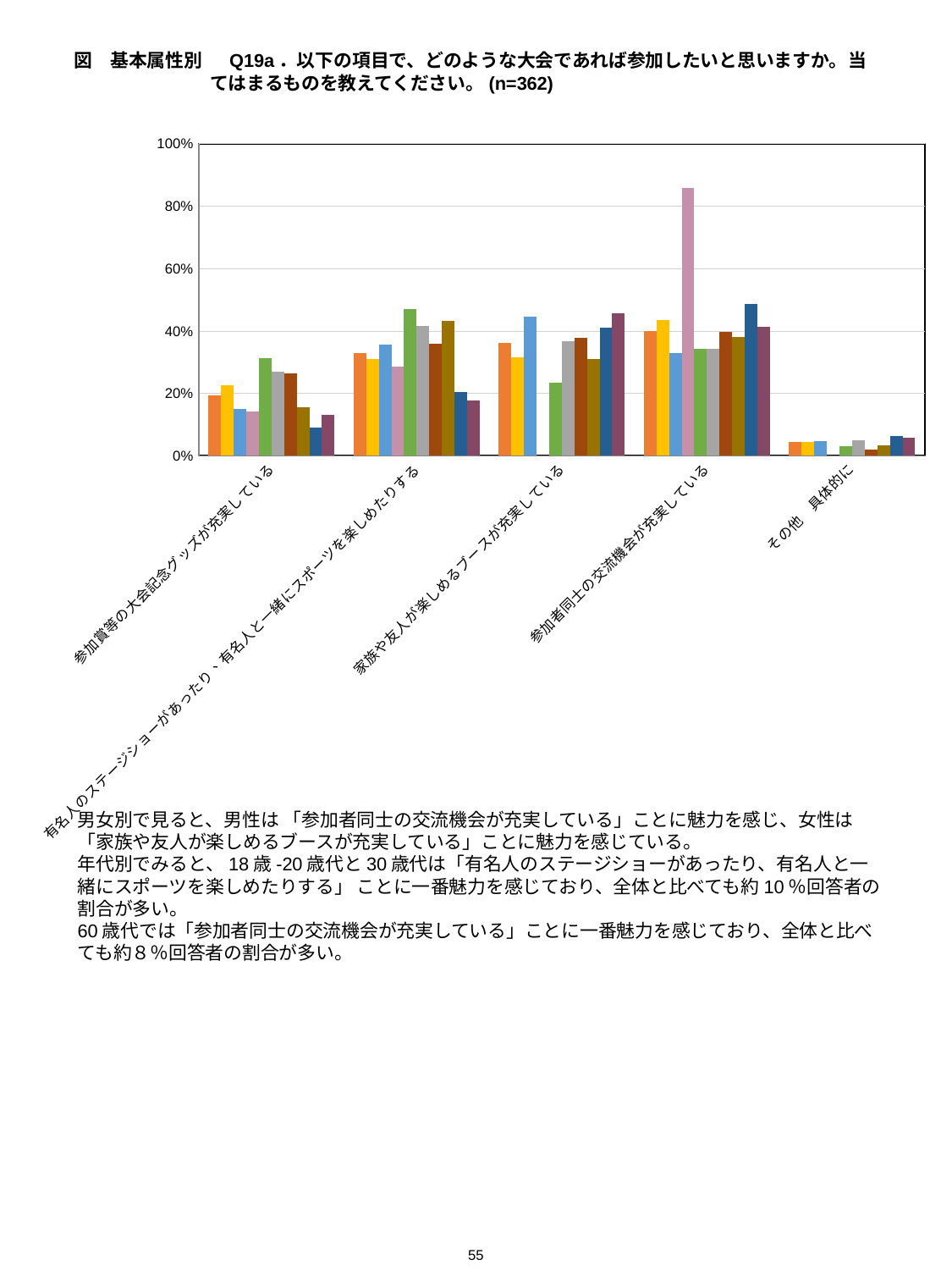

図　基本属性別　 Q19a．以下の項目で、どのような大会であれば参加したいと思いますか。当てはまるものを教えてください。(n=362)

### Chart

| Category | 全体(n=362) | 男性(n=209) | 女性(n=146) | 回答しない(n=7) | 18歳 - 20代(n=64) | 30代(n=41) | 40代(n=53) | 50代(n=58) | 60代(n=78) | 70代以上(n=68) |
|---|---|---|---|---|---|---|---|---|---|---|
| 参加賞等の大会記念グッズが充実している | 19.337016574585633 | 22.48803827751196 | 15.068493150684931 | 14.285714285714285 | 31.25 | 26.82926829268293 | 26.41509433962264 | 15.517241379310345 | 8.974358974358974 | 13.23529411764706 |
| 有名人のステージショーがあったり、有名人と一緒にスポーツを楽しめたりする | 32.872928176795575 | 31.100478468899524 | 35.61643835616438 | 28.57142857142857 | 46.875 | 41.46341463414634 | 35.84905660377358 | 43.103448275862064 | 20.51282051282051 | 17.647058823529413 |
| 家族や友人が楽しめるブースが充実している | 36.1878453038674 | 31.578947368421055 | 44.52054794520548 | 0.0 | 23.4375 | 36.58536585365854 | 37.735849056603776 | 31.03448275862069 | 41.02564102564102 | 45.588235294117645 |
| 参加者同士の交流機会が充実している | 40.05524861878453 | 43.54066985645933 | 32.87671232876712 | 85.71428571428571 | 34.375 | 34.146341463414636 | 39.62264150943396 | 37.93103448275862 | 48.71794871794872 | 41.17647058823529 |
| その他　具体的に | 4.419889502762431 | 4.30622009569378 | 4.794520547945205 | 0.0 | 3.125 | 4.878048780487805 | 1.8867924528301887 | 3.4482758620689657 | 6.410256410256411 | 5.882352941176471 |
男女別で見ると、男性は 「参加者同士の交流機会が充実している」ことに魅力を感じ、女性は「家族や友人が楽しめるブースが充実している」ことに魅力を感じている。
年代別でみると、18歳-20歳代と30歳代は「有名人のステージショーがあったり、有名人と一緒にスポーツを楽しめたりする」 ことに一番魅力を感じており、全体と比べても約10％回答者の割合が多い。
60歳代では「参加者同士の交流機会が充実している」ことに一番魅力を感じており、全体と比べても約８％回答者の割合が多い。
55